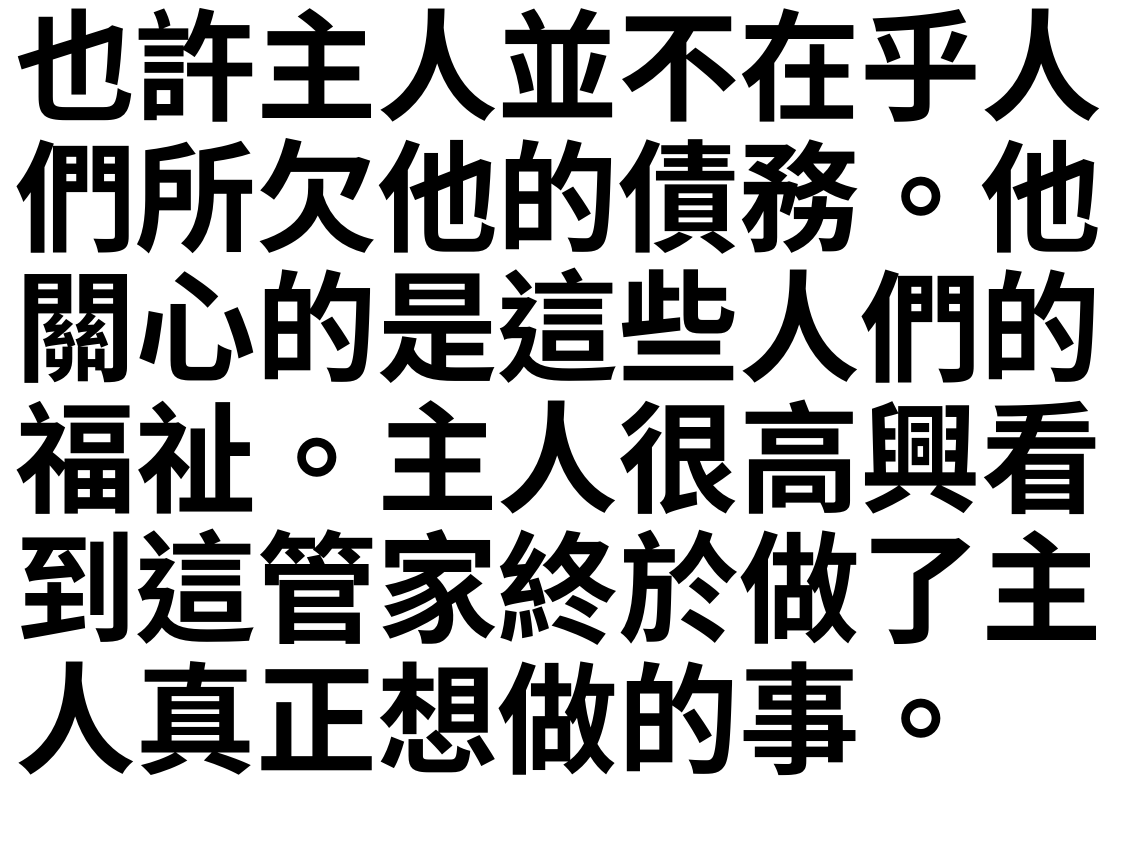

也許主人並不在乎人們所欠他的債務。他關心的是這些人們的福祉。主人很高興看到這管家終於做了主人真正想做的事。